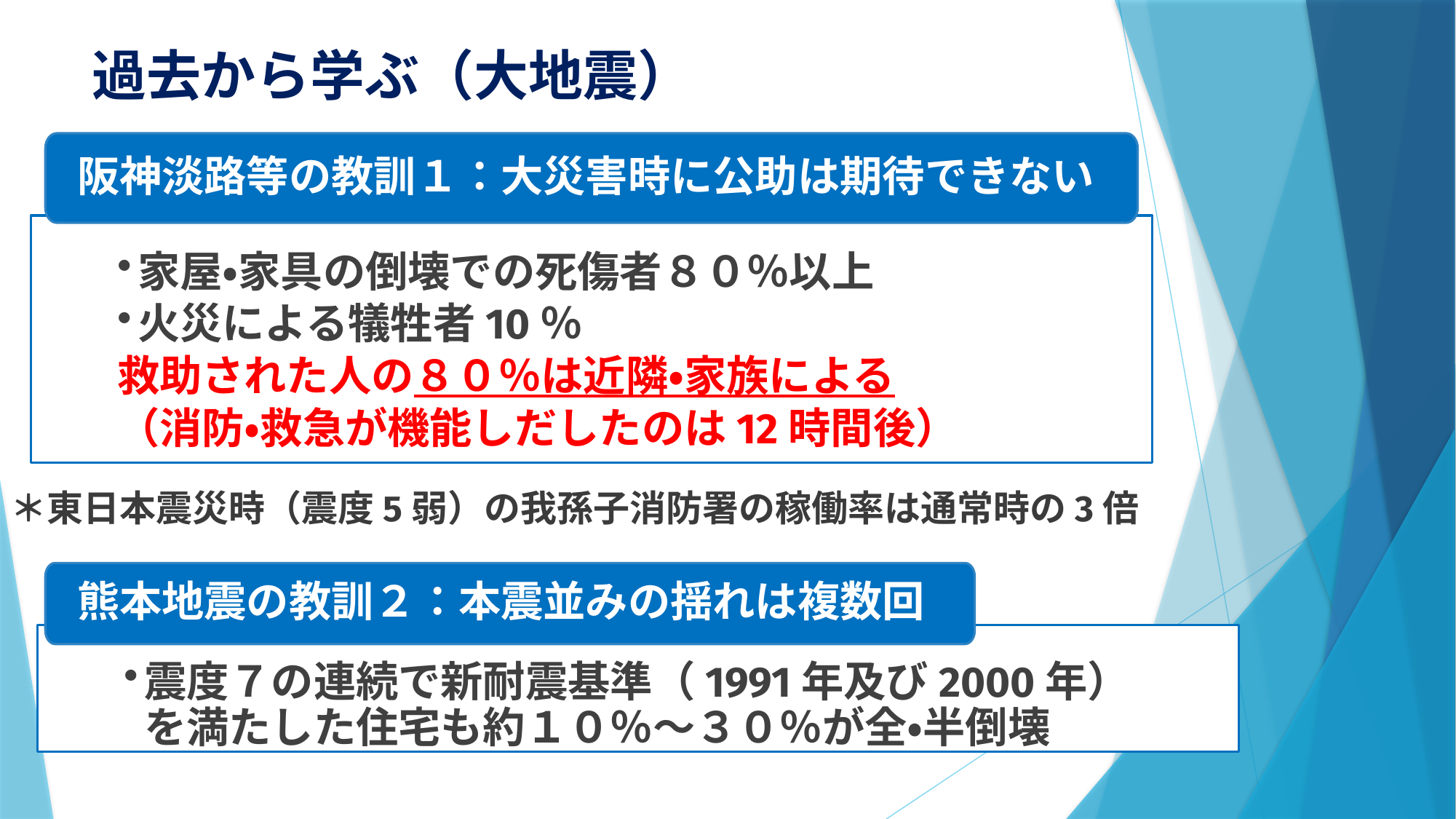

# 過去から学ぶ（大地震）
阪神淡路等の教訓１：大災害時に公助は期待できない
家屋・家具の倒壊での死傷者８０％以上
火災による犠牲者10％
救助された人の８０％は近隣・家族による
（消防・救急が機能しだしたのは12時間後）
＊東日本震災時（震度5弱）の我孫子消防署の稼働率は通常時の3倍
熊本地震の教訓２：本震並みの揺れは複数回
震度７の連続で新耐震基準（1991年及び2000年）を満たした住宅も約１０％～３０％が全・半倒壊